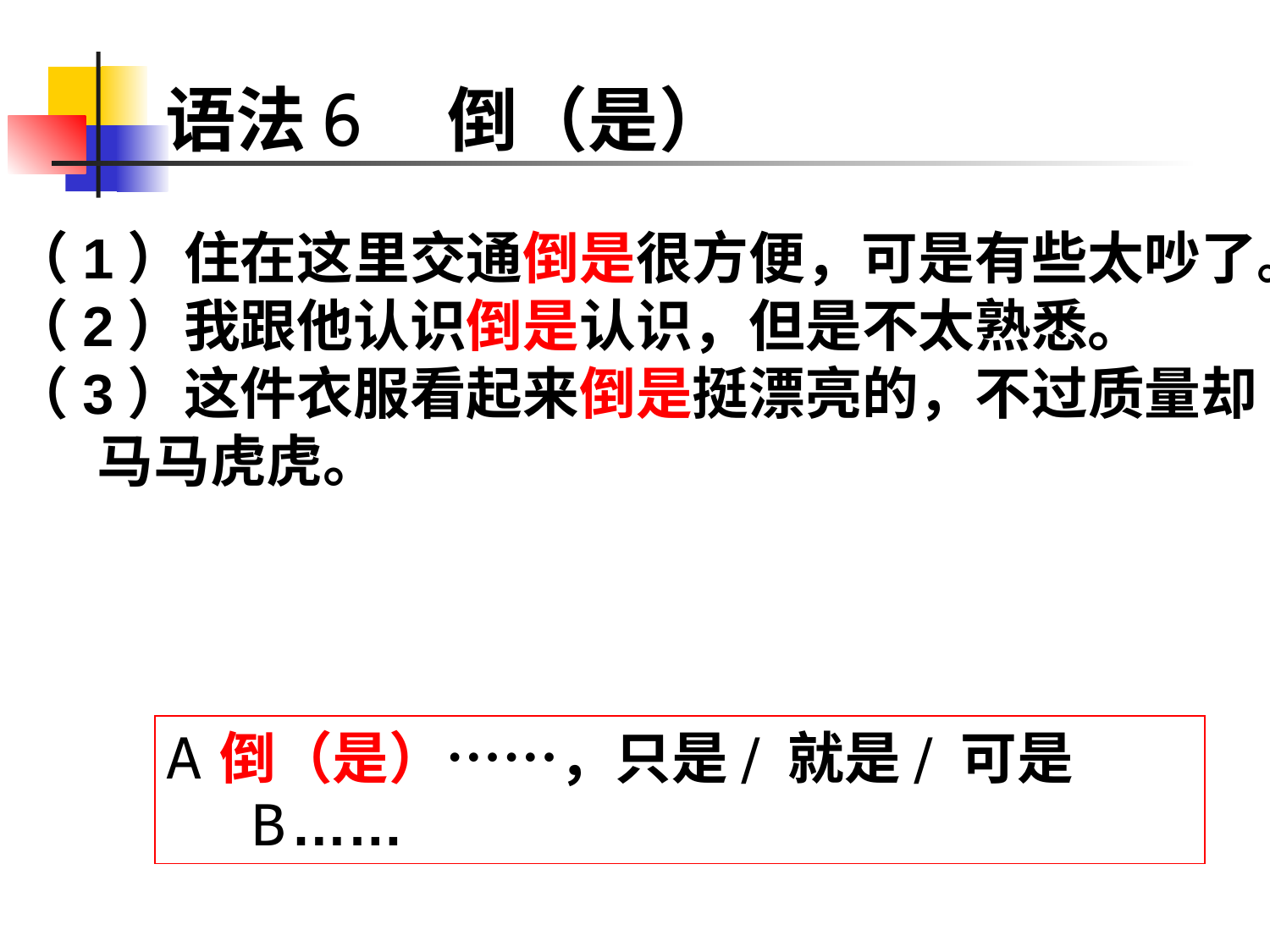

# 语法6   倒（是）
（1）住在这里交通倒是很方便，可是有些太吵了。
（2）我跟他认识倒是认识，但是不太熟悉。
（3）这件衣服看起来倒是挺漂亮的，不过质量却马马虎虎。
A倒（是）……，只是/就是/可是B……